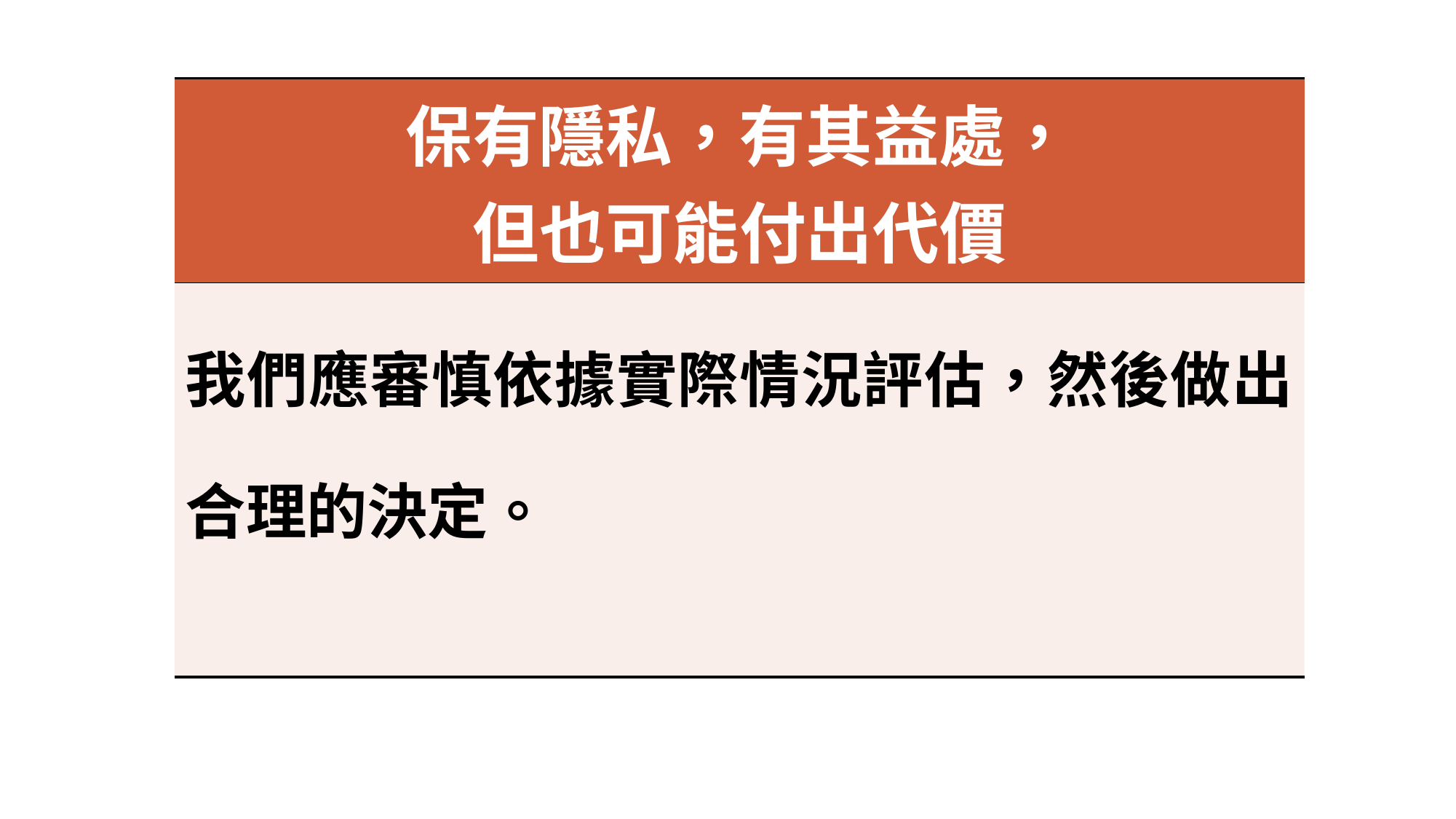

| 保有隱私，有其益處， 但也可能付出代價 |
| --- |
| 我們應審慎依據實際情況評估，然後做出合理的決定。 |